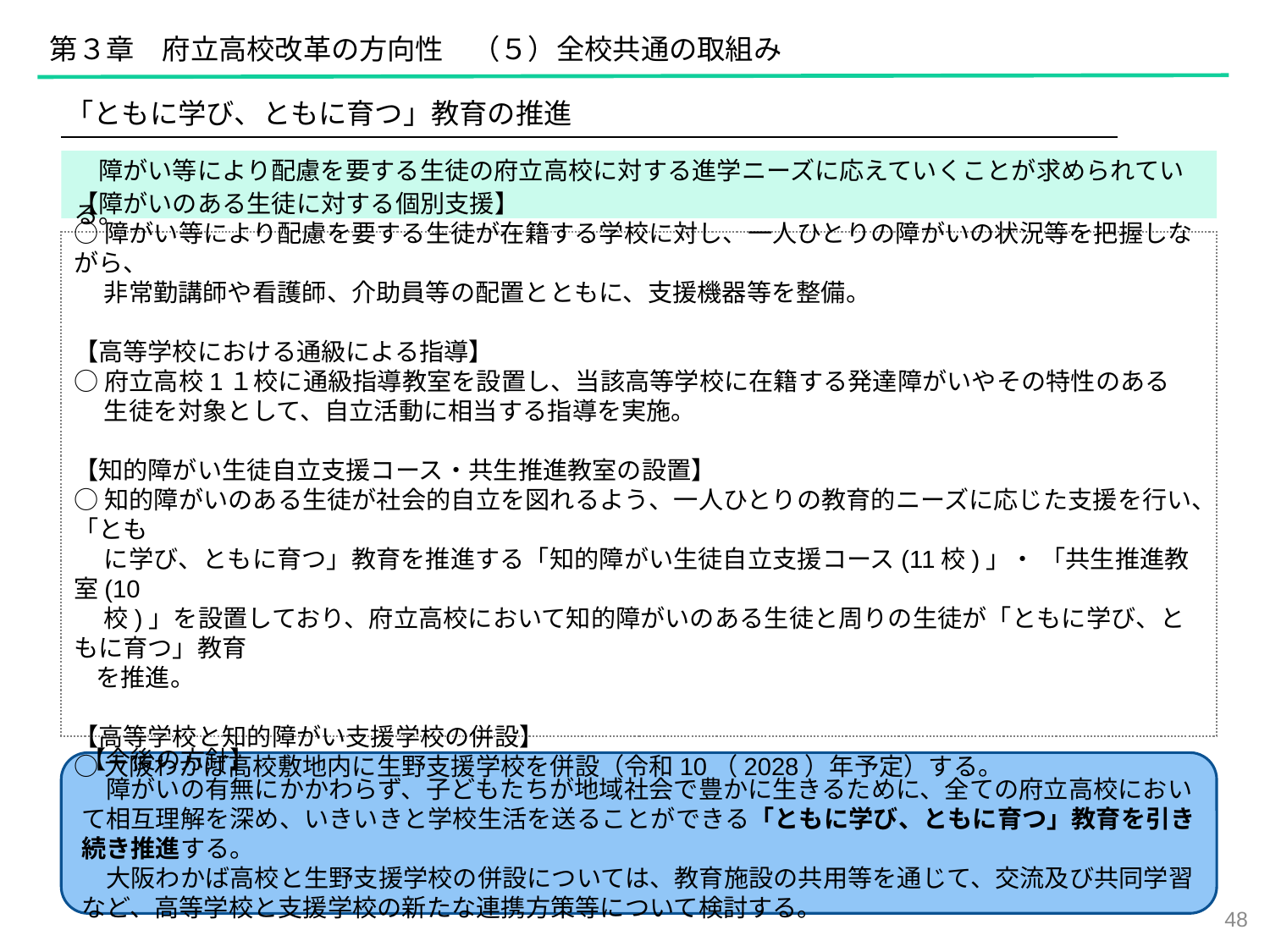

第３章　府立高校改革の方向性　（５）全校共通の取組み
「ともに学び、ともに育つ」教育の推進
　障がい等により配慮を要する生徒の府立高校に対する進学ニーズに応えていくことが求められている。
【障がいのある生徒に対する個別支援】
○障がい等により配慮を要する生徒が在籍する学校に対し、一人ひとりの障がいの状況等を把握しながら、
　 非常勤講師や看護師、介助員等の配置とともに、支援機器等を整備。

【高等学校における通級による指導】
○府立高校1１校に通級指導教室を設置し、当該高等学校に在籍する発達障がいやその特性のある
　 生徒を対象として、自立活動に相当する指導を実施。

【知的障がい生徒自立支援コース・共生推進教室の設置】
○知的障がいのある生徒が社会的自立を図れるよう、一人ひとりの教育的ニーズに応じた支援を行い、「とも
　 に学び、ともに育つ」教育を推進する「知的障がい生徒自立支援コース(11校)」・ 「共生推進教室(10
　 校)」を設置しており、府立高校において知的障がいのある生徒と周りの生徒が「ともに学び、ともに育つ」教育
   を推進。

【高等学校と知的障がい支援学校の併設】
○大阪わかば高校敷地内に生野支援学校を併設（令和10（2028）年予定）する。
【今後の方針】
　障がいの有無にかかわらず、子どもたちが地域社会で豊かに生きるために、全ての府立高校において相互理解を深め、いきいきと学校生活を送ることができる「ともに学び、ともに育つ」教育を引き続き推進する。
　大阪わかば高校と生野支援学校の併設については、教育施設の共用等を通じて、交流及び共同学習など、高等学校と支援学校の新たな連携方策等について検討する。
48